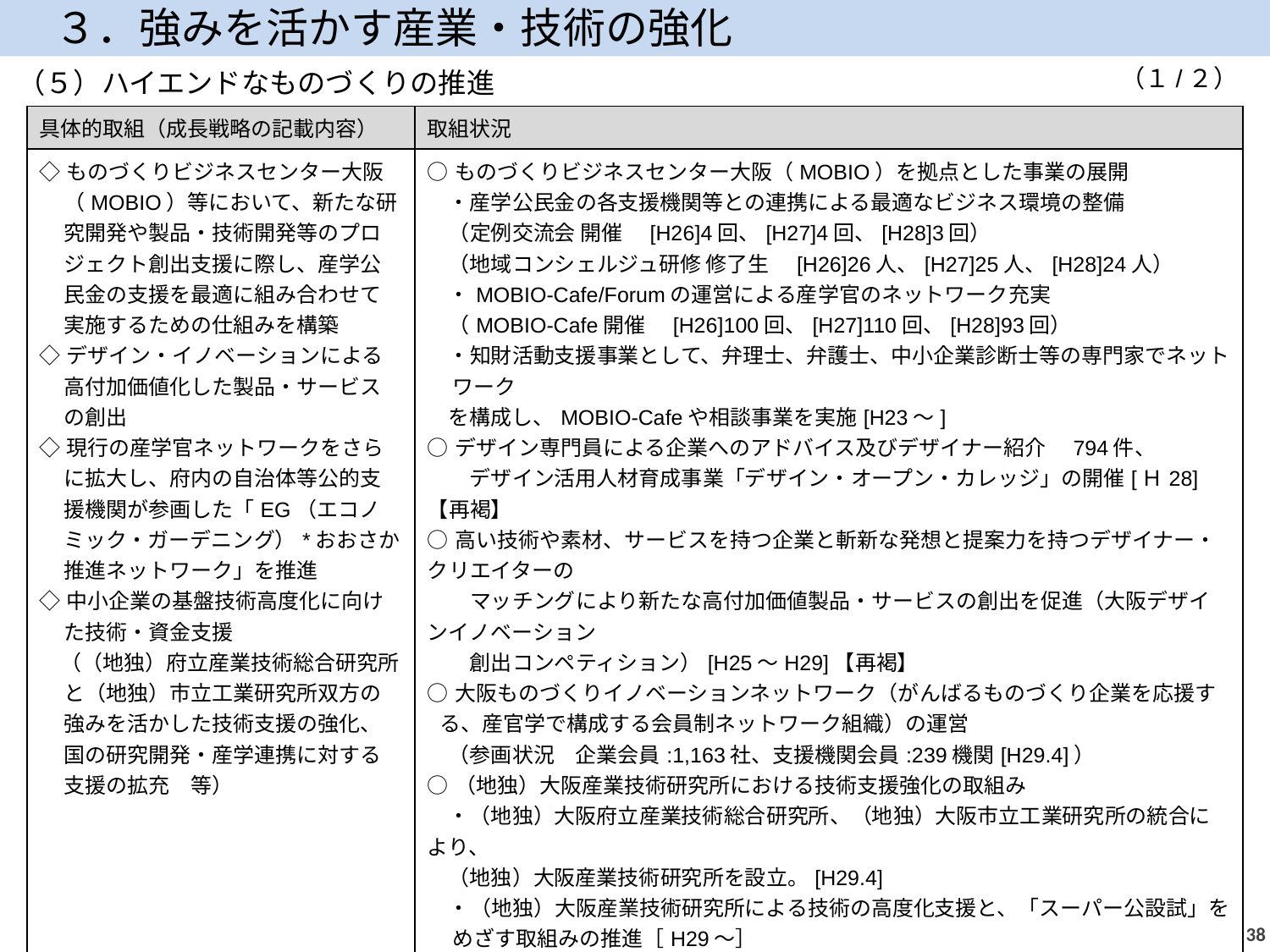

３．強みを活かす産業・技術の強化
（１/２）
（５）ハイエンドなものづくりの推進
| 具体的取組（成長戦略の記載内容） | 取組状況 |
| --- | --- |
| ◇ものづくりビジネスセンター大阪（MOBIO）等において、新たな研究開発や製品・技術開発等のプロジェクト創出支援に際し、産学公民金の支援を最適に組み合わせて実施するための仕組みを構築 ◇デザイン・イノベーションによる高付加価値化した製品・サービスの創出 ◇現行の産学官ネットワークをさらに拡大し、府内の自治体等公的支援機関が参画した「EG（エコノミック・ガーデニング）\*おおさか推進ネットワーク」を推進 ◇中小企業の基盤技術高度化に向けた技術・資金支援 　（（地独）府立産業技術総合研究所と（地独）市立工業研究所双方の強みを活かした技術支援の強化、国の研究開発・産学連携に対する支援の拡充　等） | ○ものづくりビジネスセンター大阪（MOBIO）を拠点とした事業の展開 　・産学公民金の各支援機関等との連携による最適なビジネス環境の整備 　（定例交流会 開催　[H26]4回、[H27]4回、[H28]3回） 　（地域コンシェルジュ研修 修了生　[H26]26人、[H27]25人、[H28]24人） 　・MOBIO-Cafe/Forumの運営による産学官のネットワーク充実 　（MOBIO-Cafe開催　[H26]100回、[H27]110回、[H28]93回） 　・知財活動支援事業として、弁理士、弁護士、中小企業診断士等の専門家でネットワーク 　を構成し、MOBIO-Cafeや相談事業を実施[H23～] ○デザイン専門員による企業へのアドバイス及びデザイナー紹介　794件、 　　デザイン活用人材育成事業「デザイン・オープン・カレッジ」の開催[Ｈ28] 【再褐】 ○高い技術や素材、サービスを持つ企業と斬新な発想と提案力を持つデザイナー・クリエイターの 　　マッチングにより新たな高付加価値製品・サービスの創出を促進（大阪デザインイノベーション 　　創出コンペティション）[H25～H29]【再褐】 ○大阪ものづくりイノベーションネットワーク（がんばるものづくり企業を応援する、産官学で構成する会員制ネットワーク組織）の運営　 　（参画状況　企業会員:1,163社、支援機関会員:239機関[H29.4]） ○（地独）大阪産業技術研究所における技術支援強化の取組み 　・（地独）大阪府立産業技術総合研究所、（地独）大阪市立工業研究所の統合により、 　（地独）大阪産業技術研究所を設立。[H29.4] 　・（地独）大阪産業技術研究所による技術の高度化支援と、「スーパー公設試」をめざす取組みの推進［H29～］ ○東北大学金属材料研究所と府の相互協力協定の締結[H18～]に基づく取組み 　・技術相談・セミナー等を通じ、金属系ものづくり企業の技術ニーズを把握し高度化を支援 ○大阪府IoT推進ラボ事業 　・IoTリーンスタート！セミナー・IoT診断・IoTマッチングなどの事業を実施 （次ページに続く） |
38